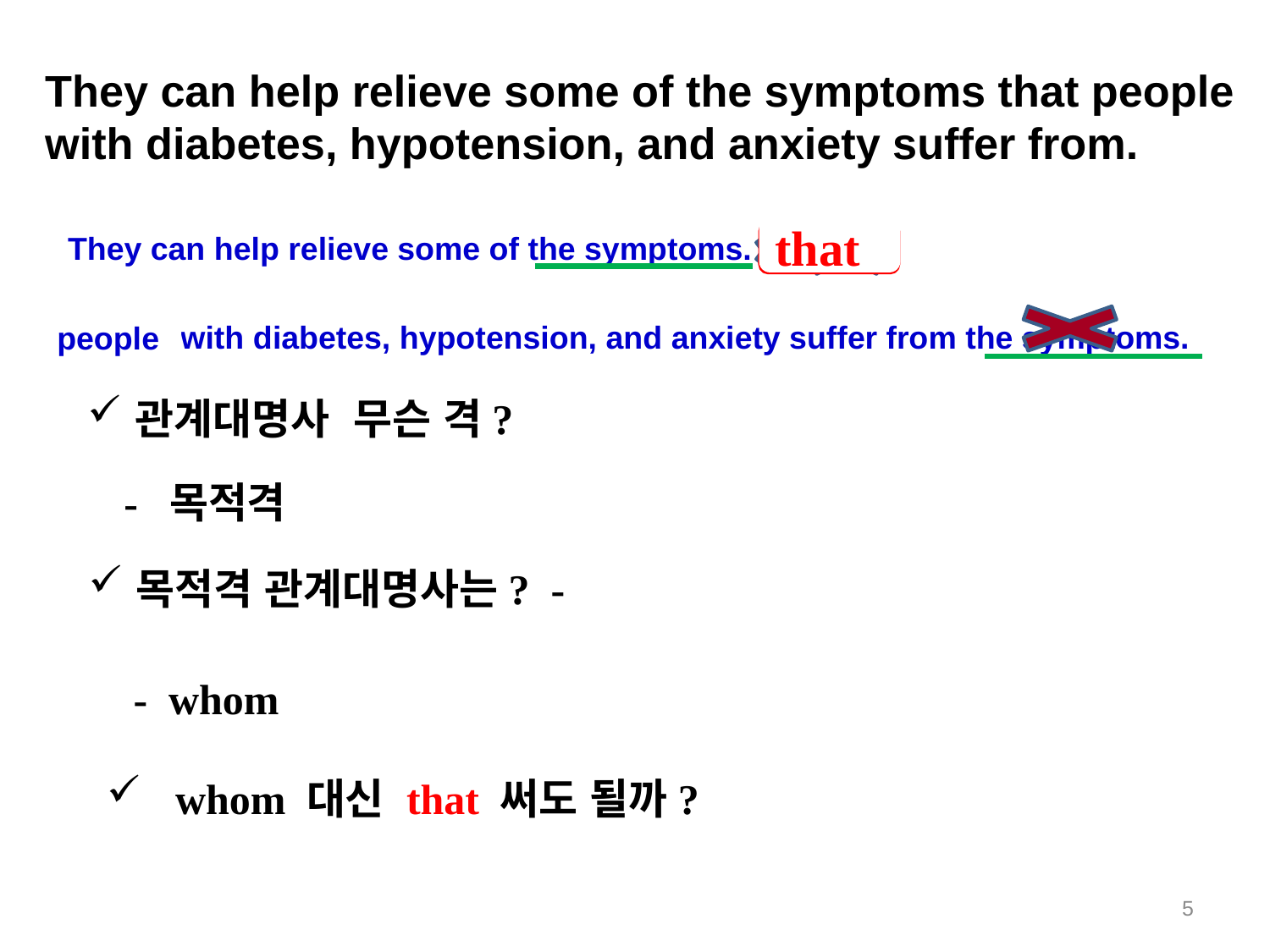

# They can help relieve some of the symptoms that people with diabetes, hypotension, and anxiety suffer from.
that

and

They can help relieve some of the symptoms.

People with diabetes, hypotension, and anxiety suffer from the symptoms.
  whom

people

관계대명사  무슨 격?

-  목적격
목적격 관계대명사는?  -
    -  whom
  whom 대신 that 써도 될까?

5